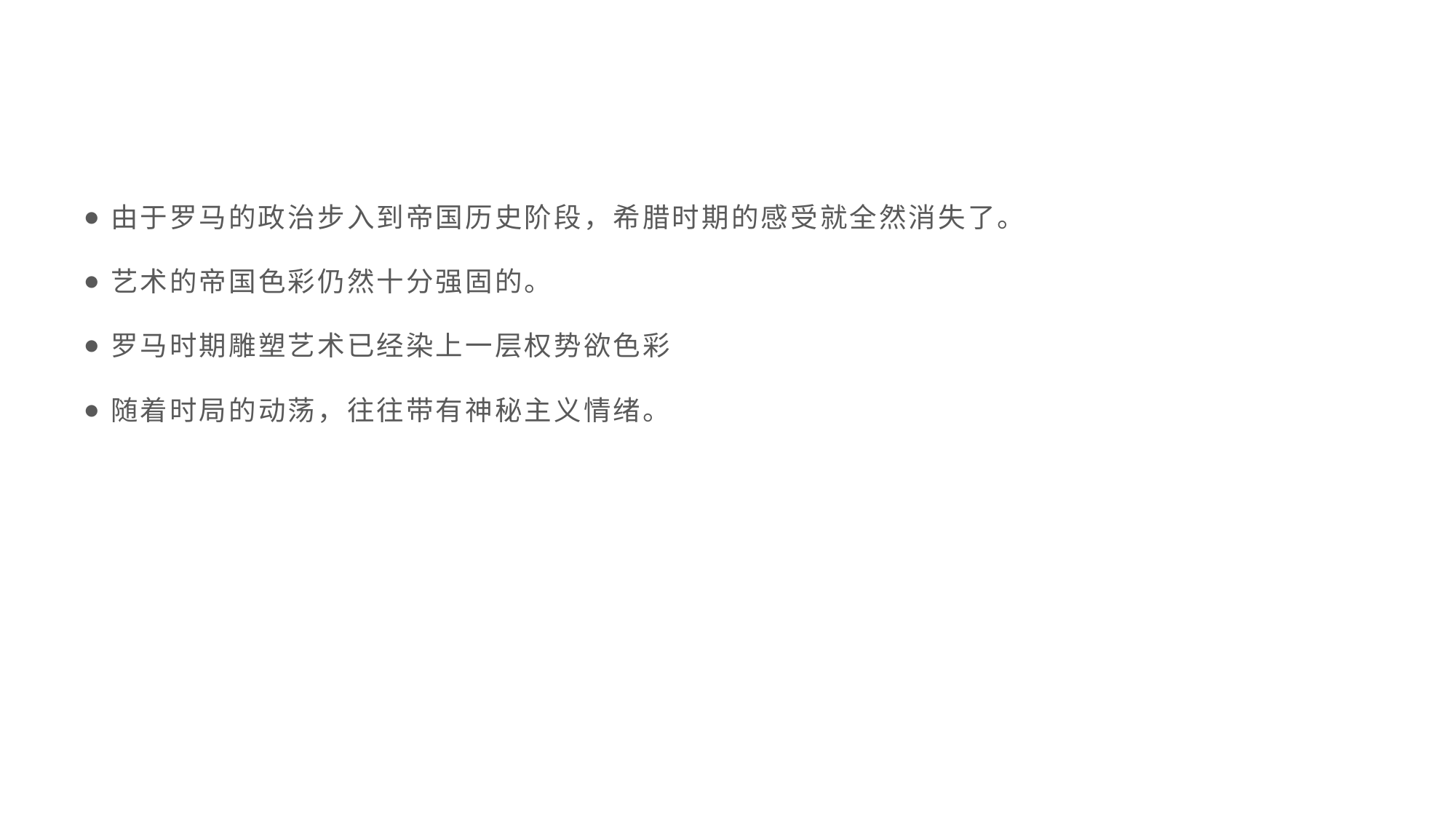

#
由于罗马的政治步入到帝国历史阶段，希腊时期的感受就全然消失了。
艺术的帝国色彩仍然十分强固的。
罗马时期雕塑艺术已经染上一层权势欲色彩
随着时局的动荡，往往带有神秘主义情绪。